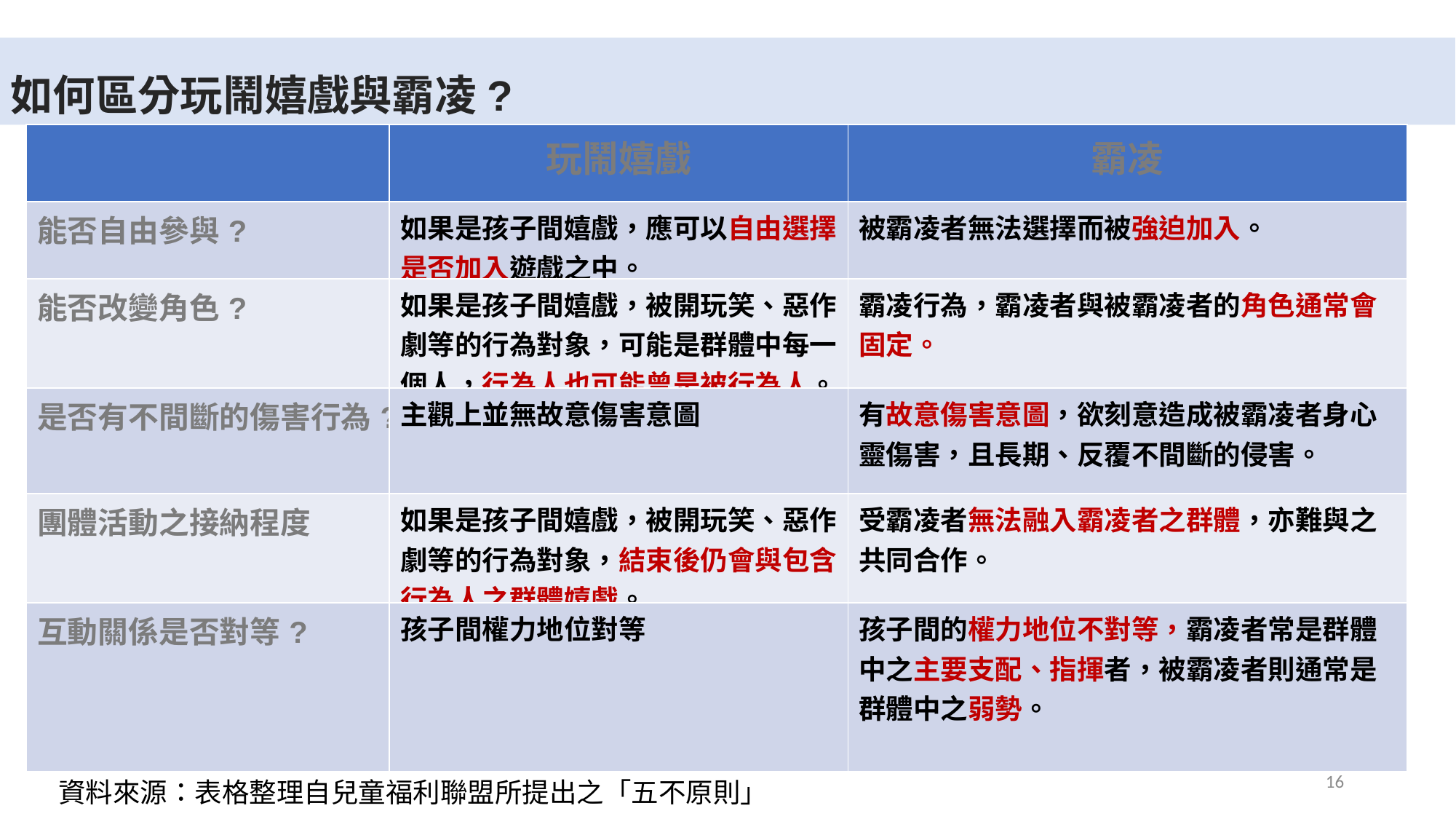

如何區分玩鬧嬉戲與霸凌?
|  | 玩鬧嬉戲 | 霸凌 |
| --- | --- | --- |
| 能否自由參與? | 如果是孩子間嬉戲，應可以自由選擇是否加入遊戲之中。 | 被霸凌者無法選擇而被強迫加入。 |
| 能否改變角色? | 如果是孩子間嬉戲，被開玩笑、惡作劇等的行為對象，可能是群體中每一個人，行為人也可能曾是被行為人。 | 霸凌行為，霸凌者與被霸凌者的角色通常會固定。 |
| 是否有不間斷的傷害行為? | 主觀上並無故意傷害意圖 | 有故意傷害意圖，欲刻意造成被霸凌者身心靈傷害，且長期、反覆不間斷的侵害。 |
| 團體活動之接納程度 | 如果是孩子間嬉戲，被開玩笑、惡作劇等的行為對象，結束後仍會與包含行為人之群體嬉戲。 | 受霸凌者無法融入霸凌者之群體，亦難與之共同合作。 |
| 互動關係是否對等? | 孩子間權力地位對等 | 孩子間的權力地位不對等，霸凌者常是群體中之主要支配、指揮者，被霸凌者則通常是群體中之弱勢。 |

16
資料來源：表格整理自兒童福利聯盟所提出之「五不原則」